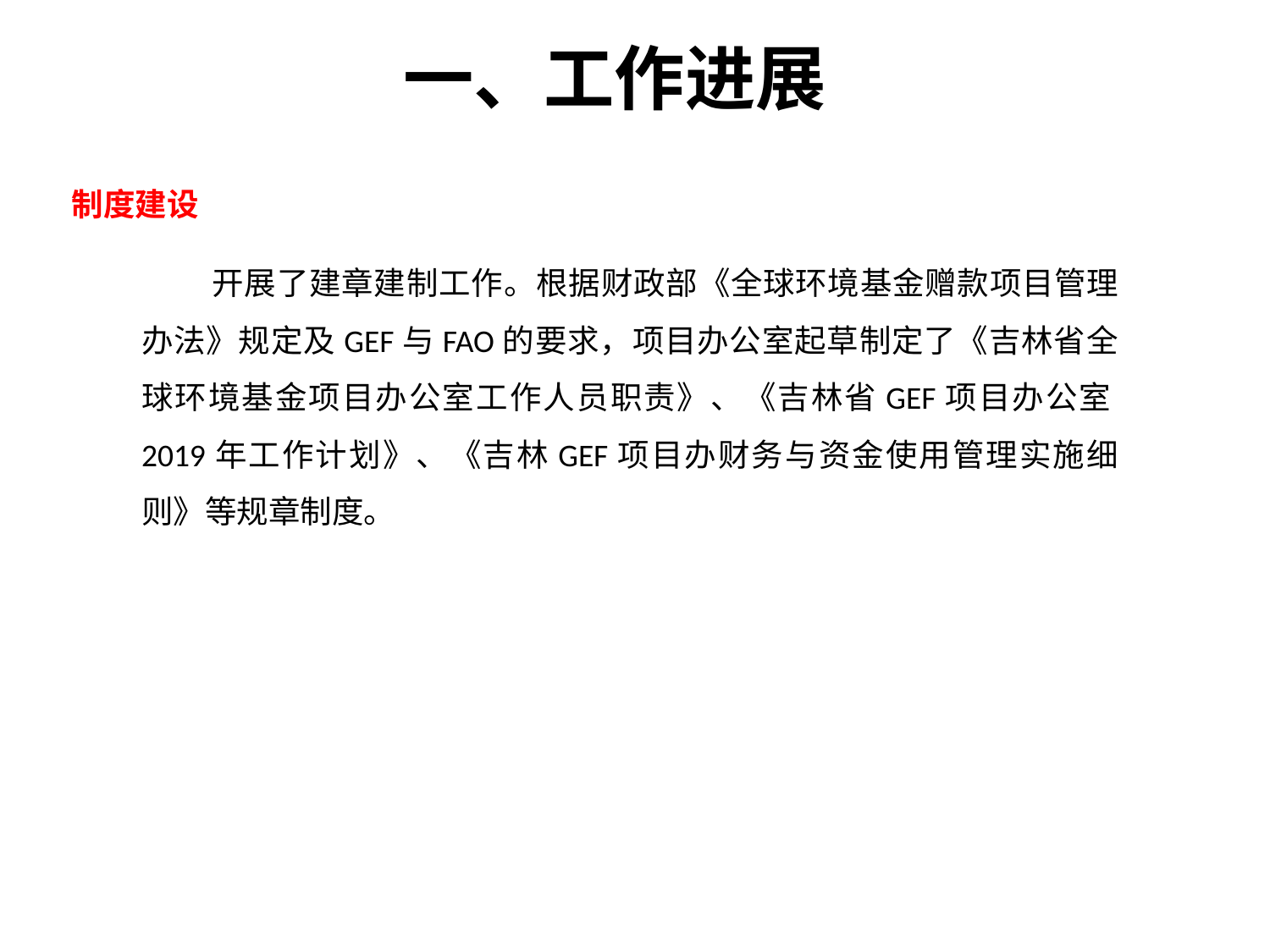

一、工作进展
制度建设
        开展了建章建制工作。根据财政部《全球环境基金赠款项目管理办法》规定及GEF与FAO的要求，项目办公室起草制定了《吉林省全球环境基金项目办公室工作人员职责》、《吉林省GEF项目办公室2019年工作计划》、《吉林GEF项目办财务与资金使用管理实施细则》等规章制度。